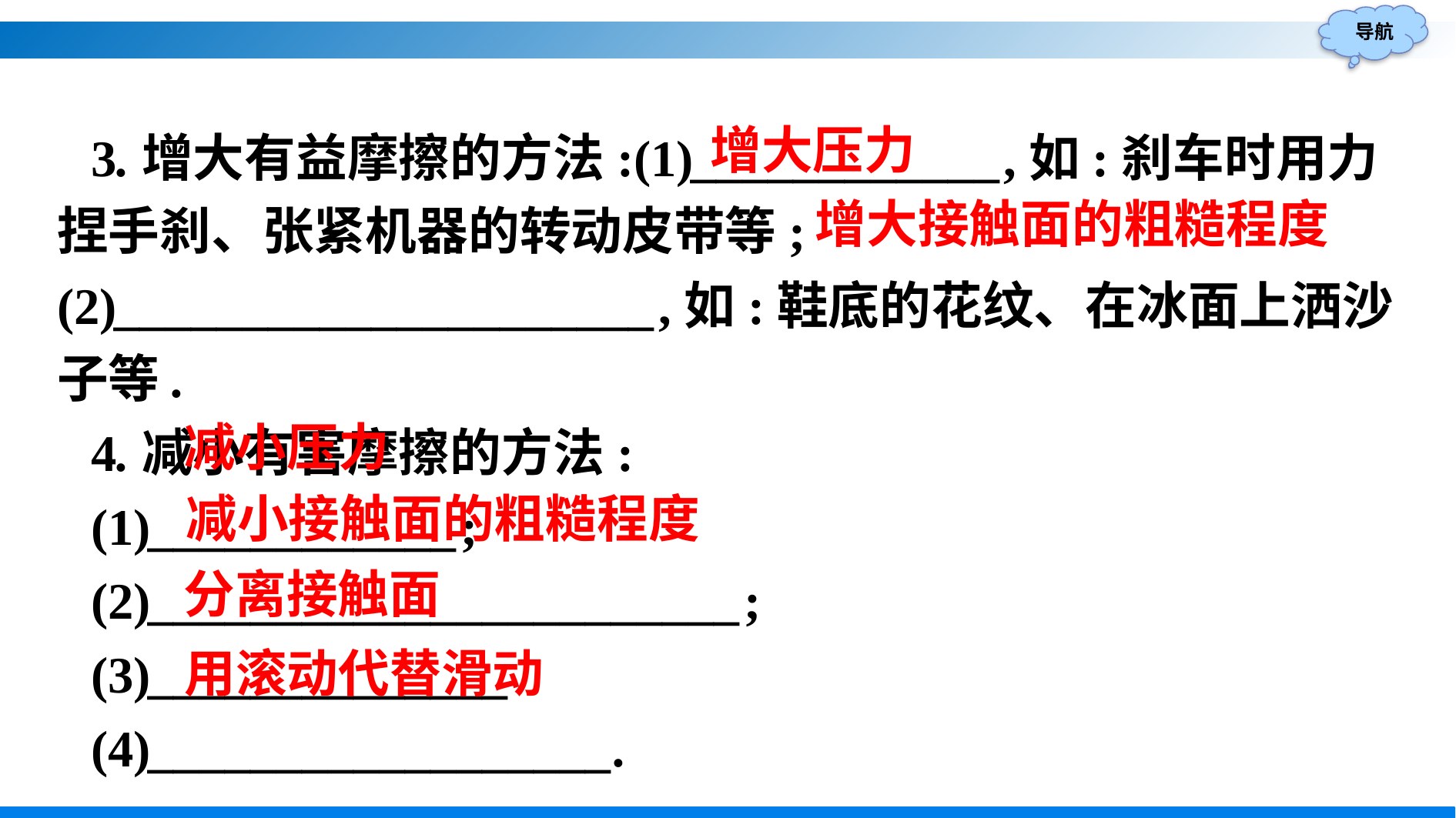

3.增大有益摩擦的方法:(1)____________,如:刹车时用力捏手刹、张紧机器的转动皮带等;(2)_____________________,如:鞋底的花纹、在冰面上洒沙子等.
4.减小有害摩擦的方法:
(1)____________;
(2)_______________________;
(3)______________
(4)__________________.
增大压力
增大接触面的粗糙程度
减小压力
减小接触面的粗糙程度
分离接触面
用滚动代替滑动